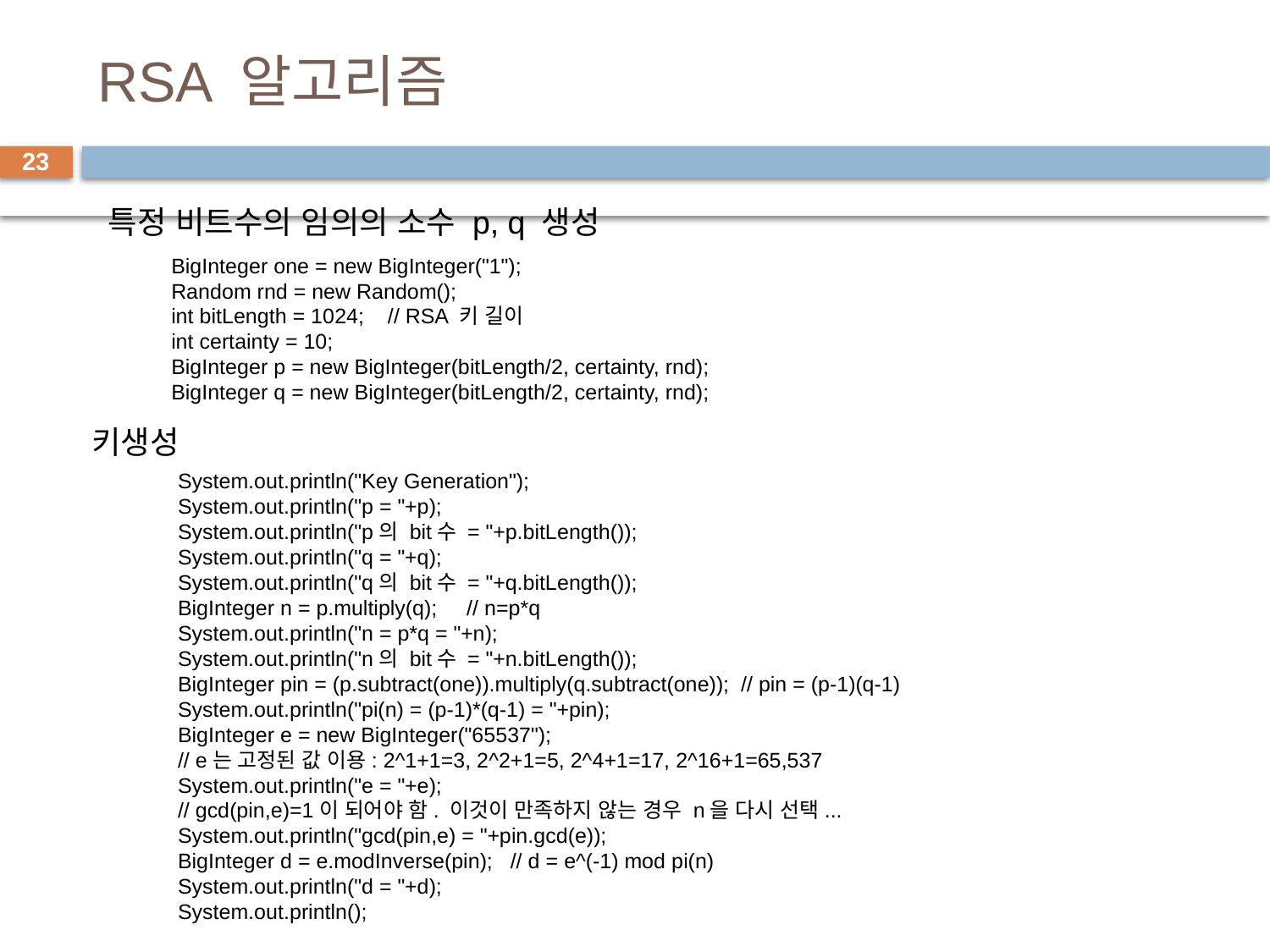

# RSA 알고리즘
23
특정 비트수의 임의의 소수 p, q 생성
BigInteger one = new BigInteger("1");
Random rnd = new Random();
int bitLength = 1024;    // RSA 키 길이
int certainty = 10;
BigInteger p = new BigInteger(bitLength/2, certainty, rnd);
BigInteger q = new BigInteger(bitLength/2, certainty, rnd);
키생성
System.out.println("Key Generation");
System.out.println("p = "+p);
System.out.println("p의 bit수 = "+p.bitLength());
System.out.println("q = "+q);
System.out.println("q의 bit수 = "+q.bitLength());
BigInteger n = p.multiply(q);     // n=p*q
System.out.println("n = p*q = "+n);
System.out.println("n의 bit수 = "+n.bitLength());
BigInteger pin = (p.subtract(one)).multiply(q.subtract(one));  // pin = (p-1)(q-1)
System.out.println("pi(n) = (p-1)*(q-1) = "+pin);
BigInteger e = new BigInteger("65537");
// e는 고정된 값 이용: 2^1+1=3, 2^2+1=5, 2^4+1=17, 2^16+1=65,537
System.out.println("e = "+e);
// gcd(pin,e)=1이 되어야 함. 이것이 만족하지 않는 경우 n을 다시 선택...
System.out.println("gcd(pin,e) = "+pin.gcd(e));
BigInteger d = e.modInverse(pin);   // d = e^(-1) mod pi(n)
System.out.println("d = "+d);
System.out.println();